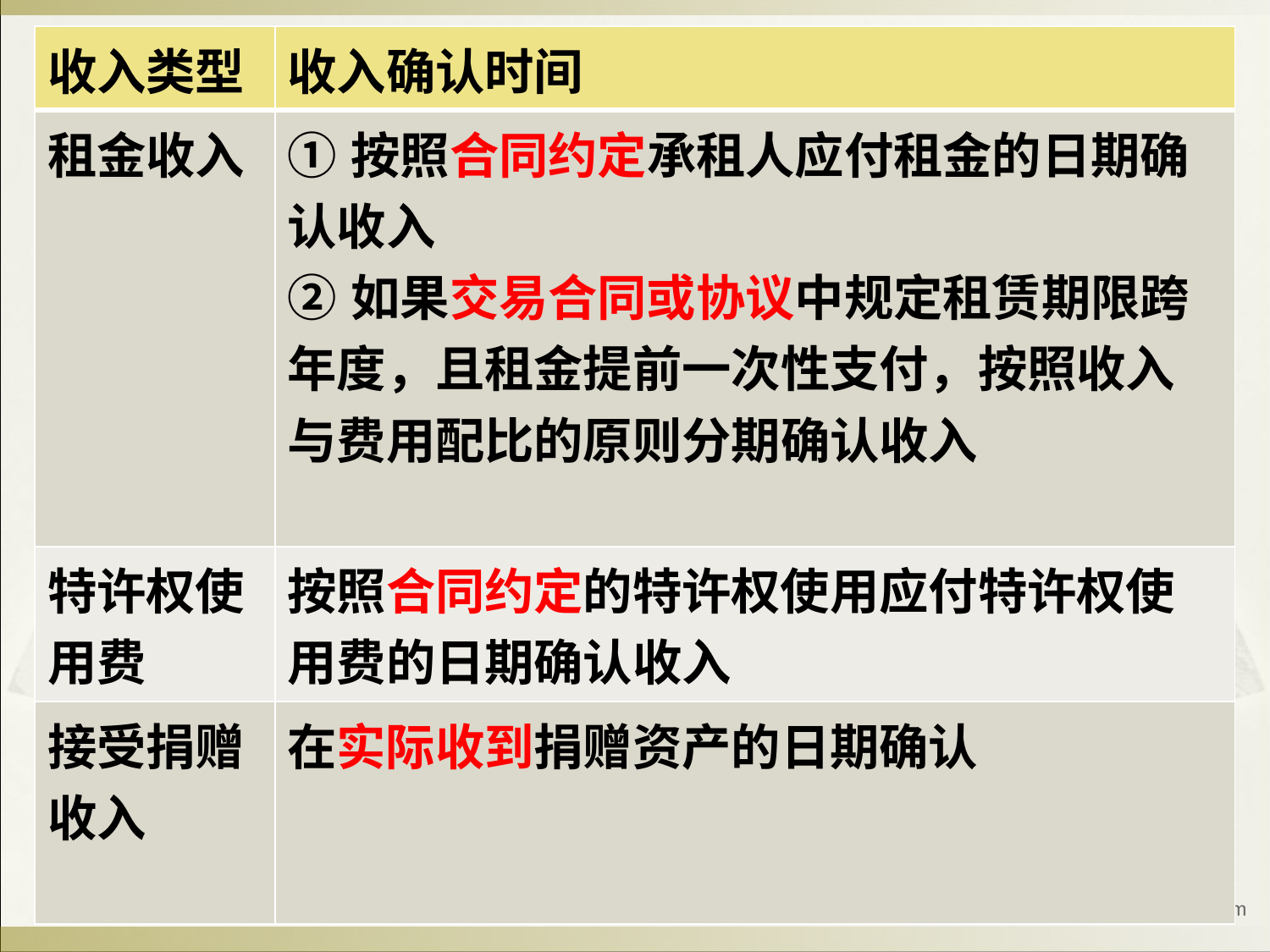

| 收入类型 | 收入确认时间 |
| --- | --- |
| 租金收入 | ①按照合同约定承租人应付租金的日期确认收入 ②如果交易合同或协议中规定租赁期限跨年度，且租金提前一次性支付，按照收入与费用配比的原则分期确认收入 |
| 特许权使用费 | 按照合同约定的特许权使用应付特许权使用费的日期确认收入 |
| 接受捐赠收入 | 在实际收到捐赠资产的日期确认 |
www.themegallery.com